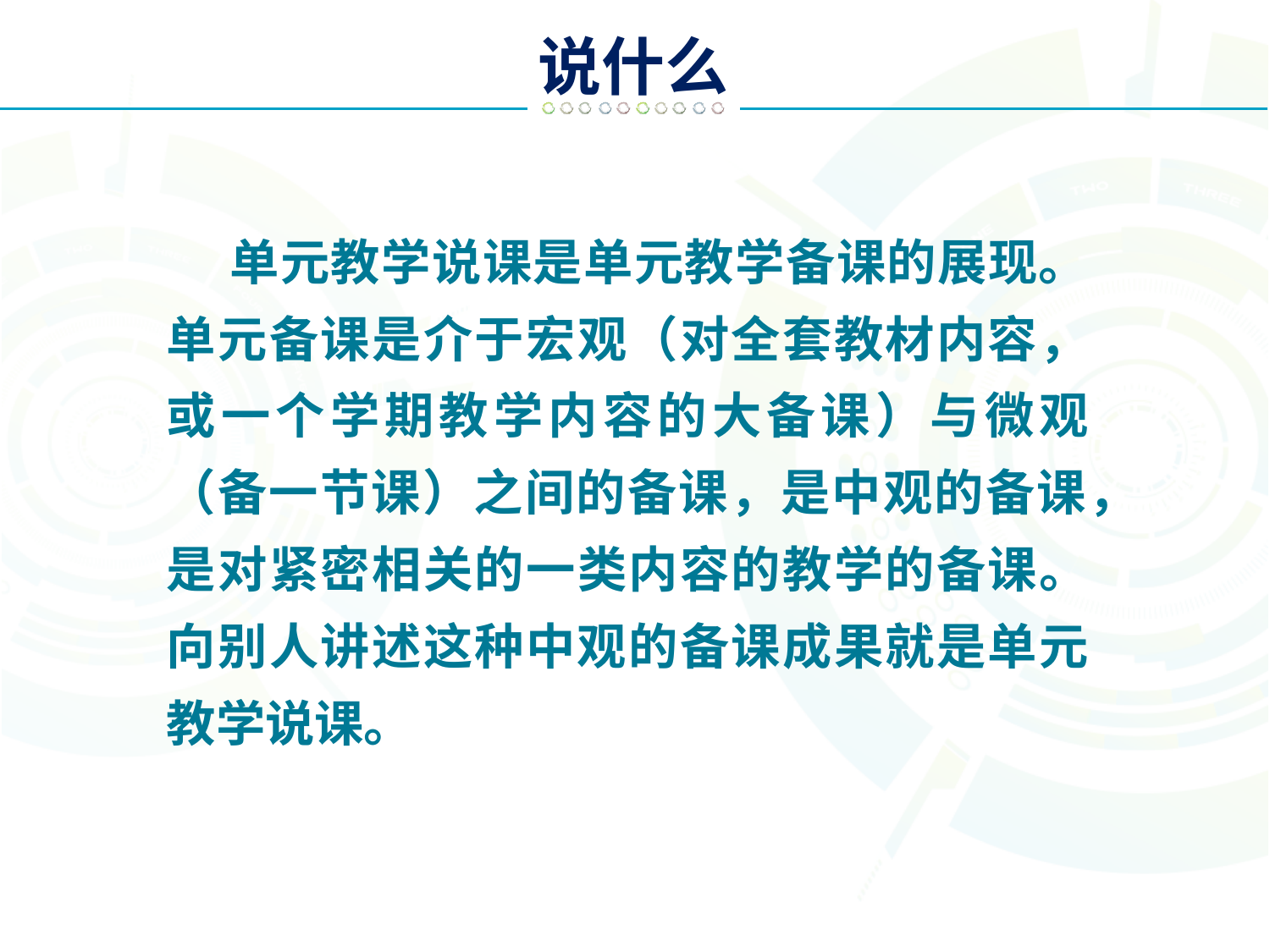

# 说什么
    单元教学说课是单元教学备课的展现。单元备课是介于宏观（对全套教材内容，或一个学期教学内容的大备课）与微观（备一节课）之间的备课，是中观的备课，是对紧密相关的一类内容的教学的备课。向别人讲述这种中观的备课成果就是单元教学说课。